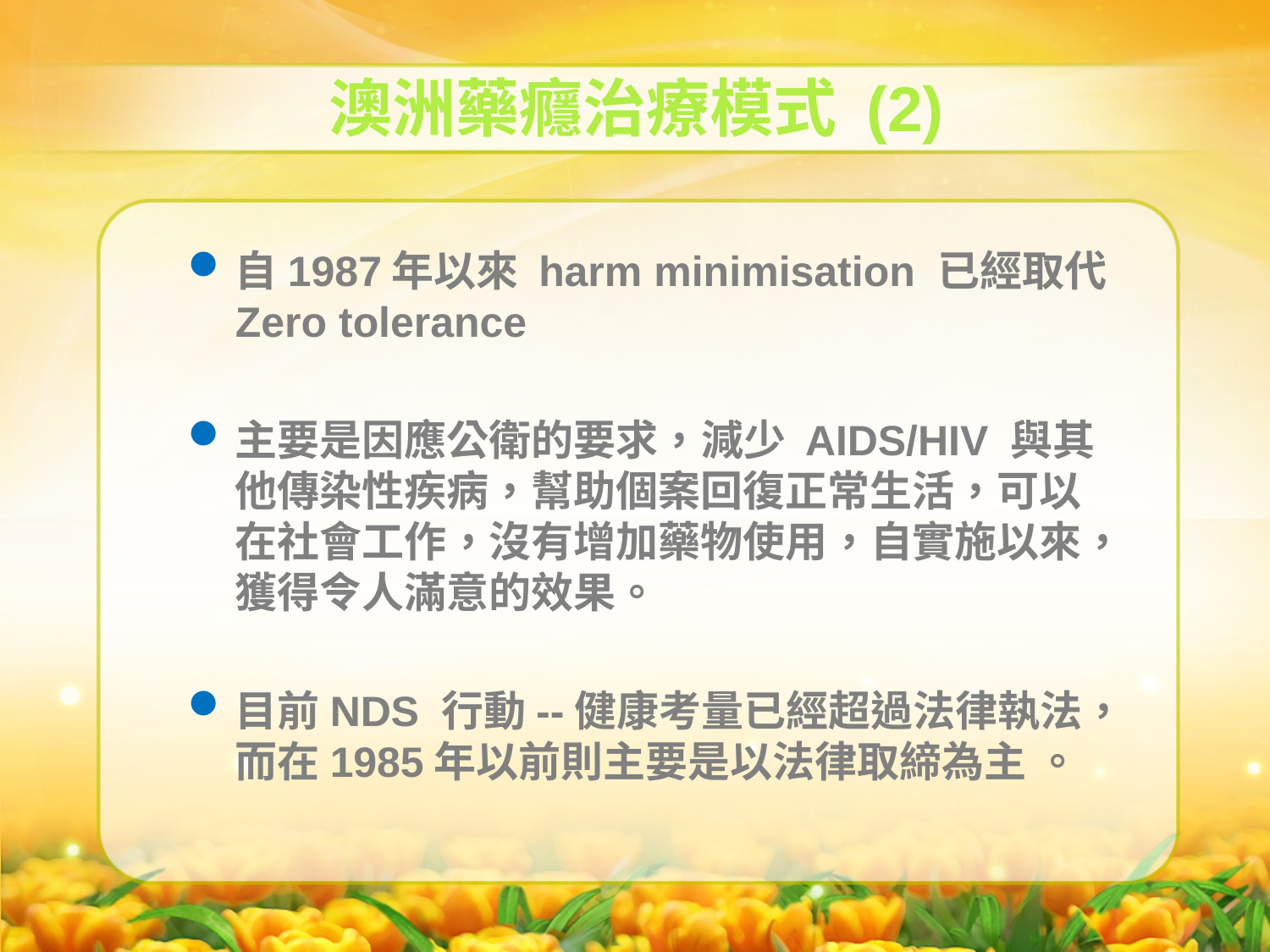

澳洲藥癮治療模式 (2)
自1987年以來 harm minimisation 已經取代Zero tolerance

主要是因應公衛的要求，減少 AIDS/HIV 與其他傳染性疾病，幫助個案回復正常生活，可以在社會工作，沒有增加藥物使用，自實施以來，獲得令人滿意的效果。

目前NDS 行動--健康考量已經超過法律執法，而在1985年以前則主要是以法律取締為主 。